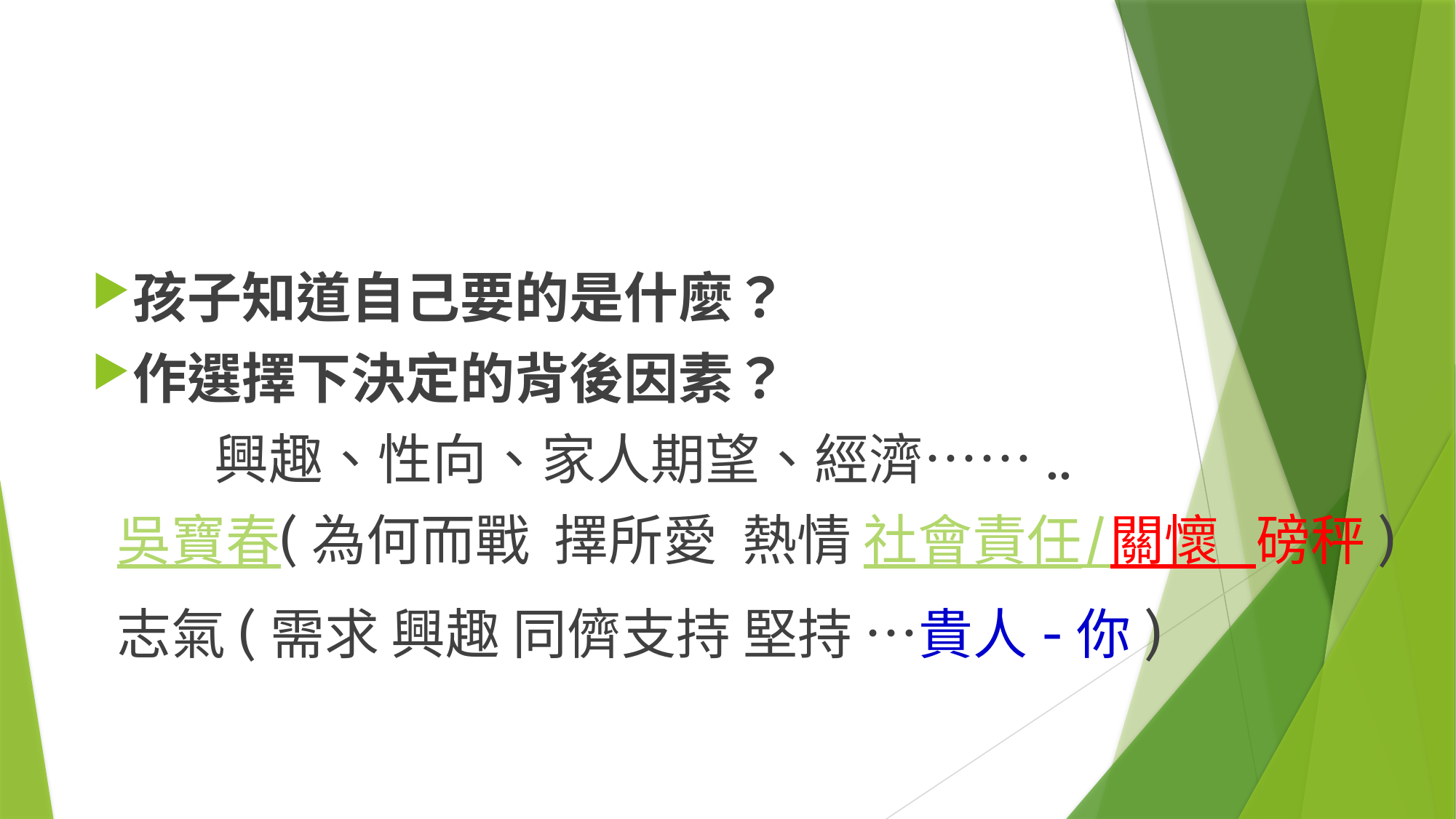

#
孩子知道自己要的是什麼？
作選擇下決定的背後因素？
         興趣、性向、家人期望、經濟……..
 吳寶春(為何而戰  擇所愛  熱情 社會責任/關懷   磅秤)
 志氣(需求 興趣 同儕支持 堅持 …貴人-你)